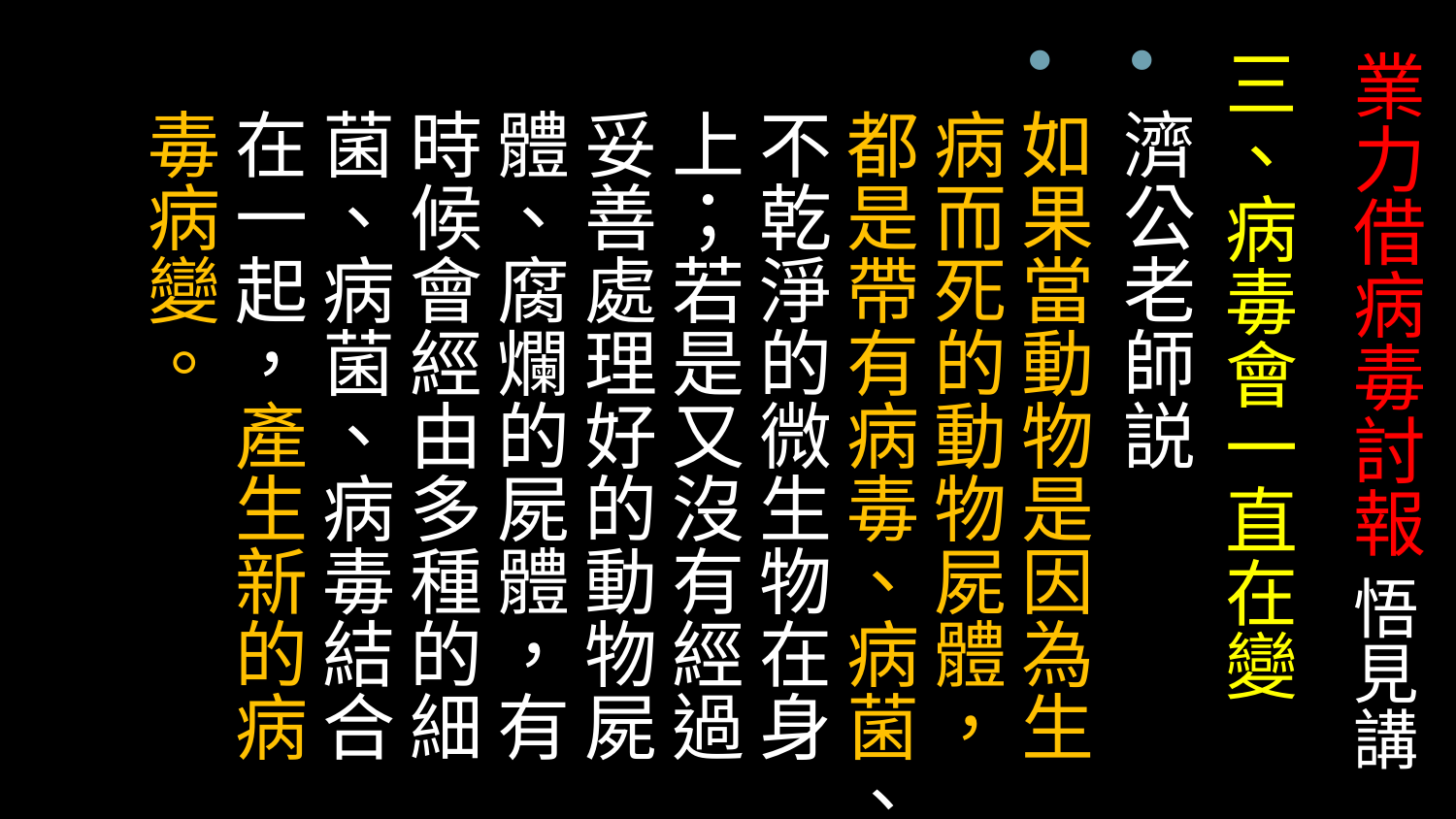

三、病毒會一直在變
濟公老師説
如果當動物是因為生病而死的動物屍體，都是帶有病毒、病菌、不乾淨的微生物在身上；若是又沒有經過妥善處理好的動物屍體、腐爛的屍體，有時候會經由多種的細菌、病菌、病毒結合在一起，產生新的病毒病變。

# 業力借病毒討報 悟見講